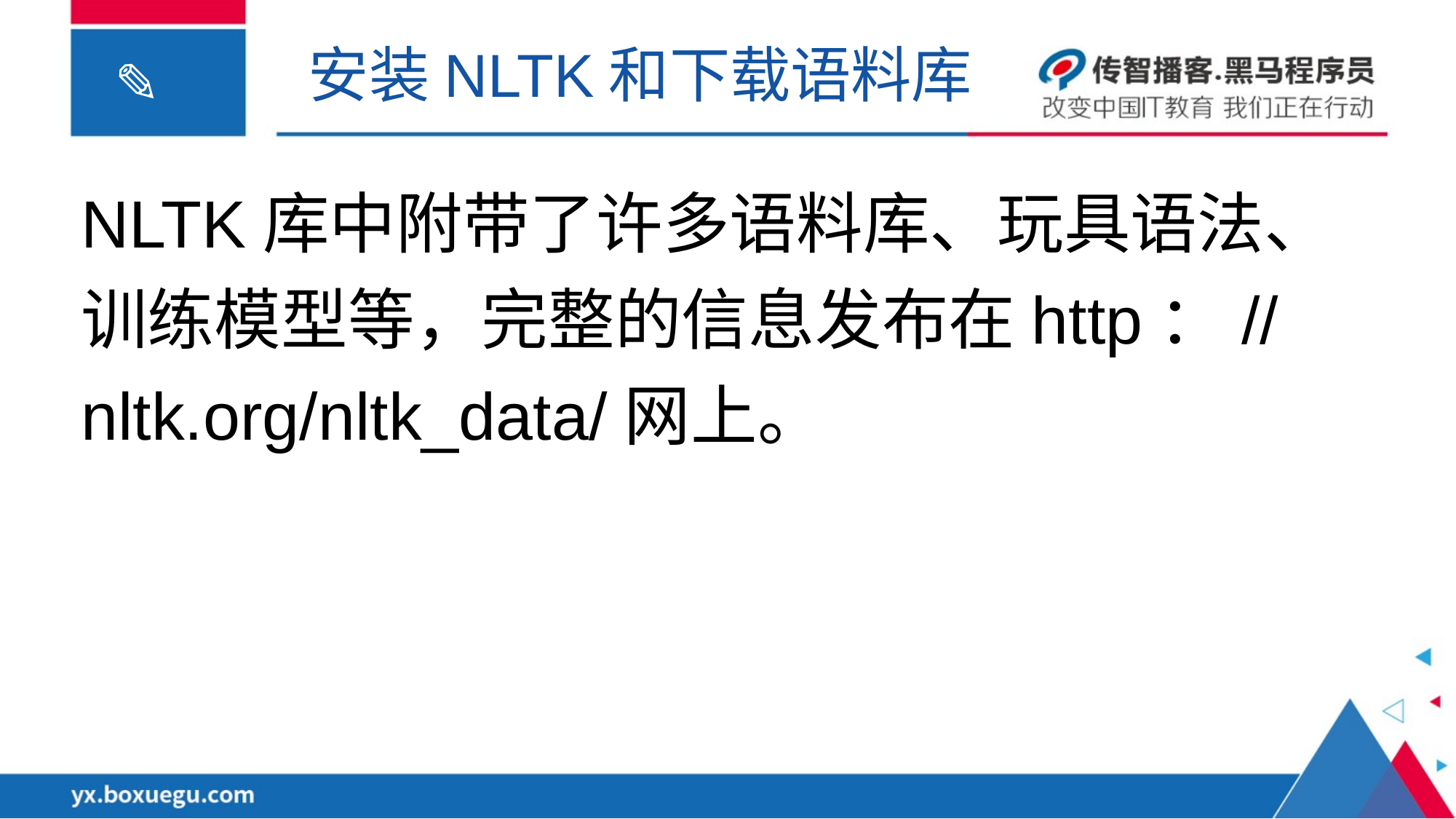

安装NLTK和下载语料库
NLTK库中附带了许多语料库、玩具语法、训练模型等，完整的信息发布在http：//
nltk.org/nltk_data/网上。